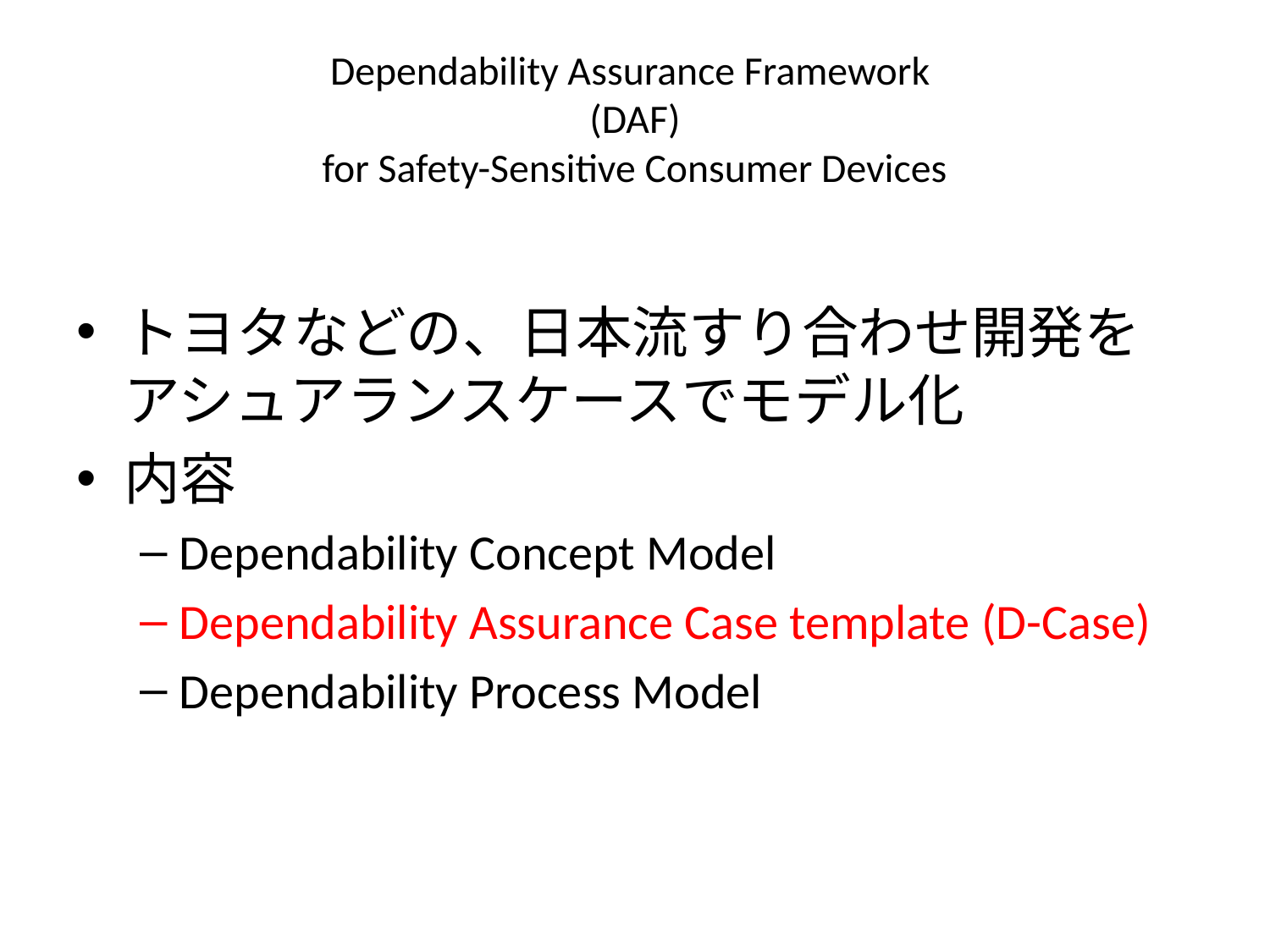

# Dependability Assurance Framework (DAF) for Safety-Sensitive Consumer Devices
トヨタなどの、日本流すり合わせ開発をアシュアランスケースでモデル化
内容
Dependability Concept Model
Dependability Assurance Case template (D-Case)
Dependability Process Model